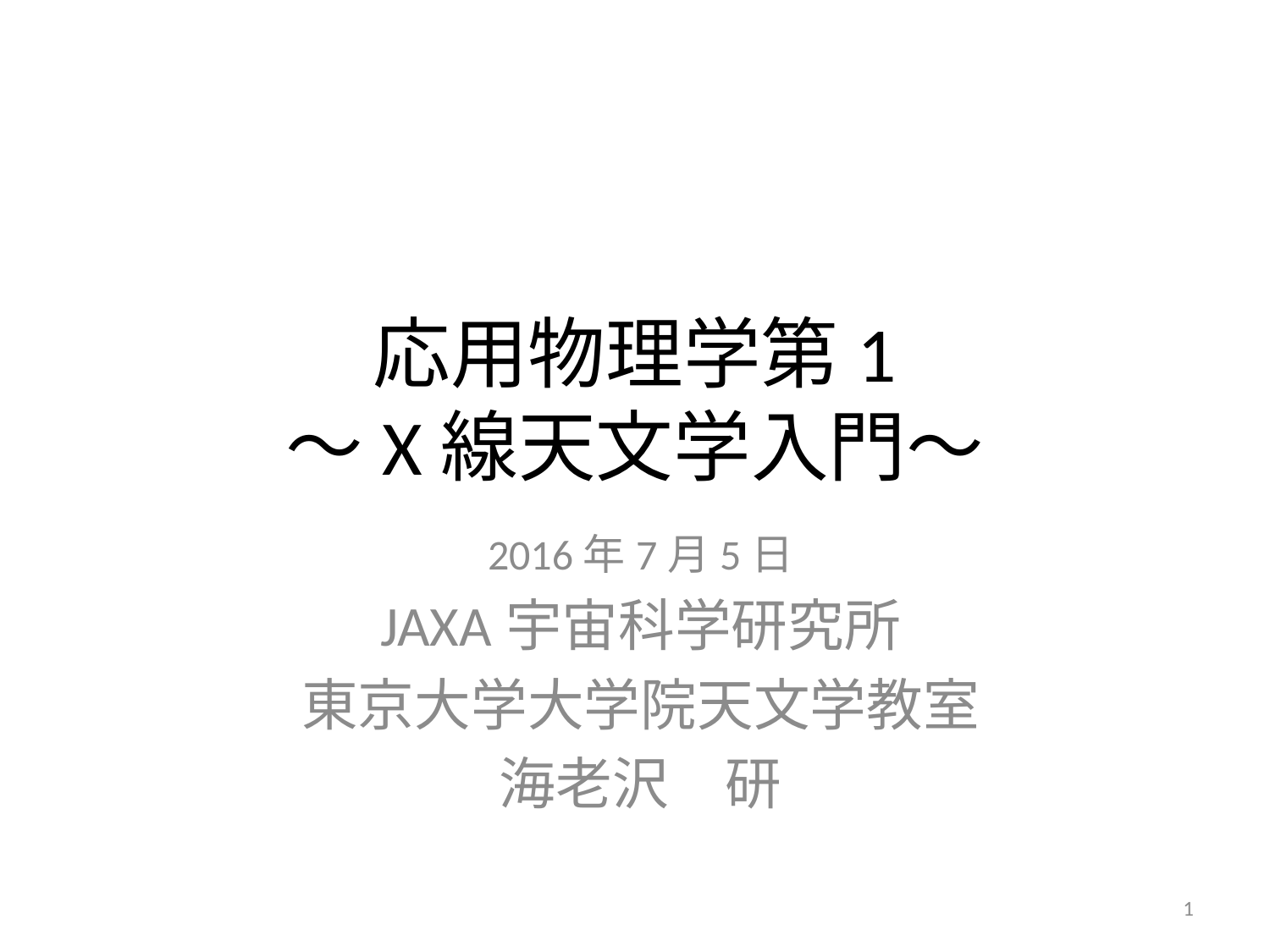

# 応用物理学第1 〜X線天文学入門〜
2016年7月5日
JAXA宇宙科学研究所
東京大学大学院天文学教室
海老沢　研
1